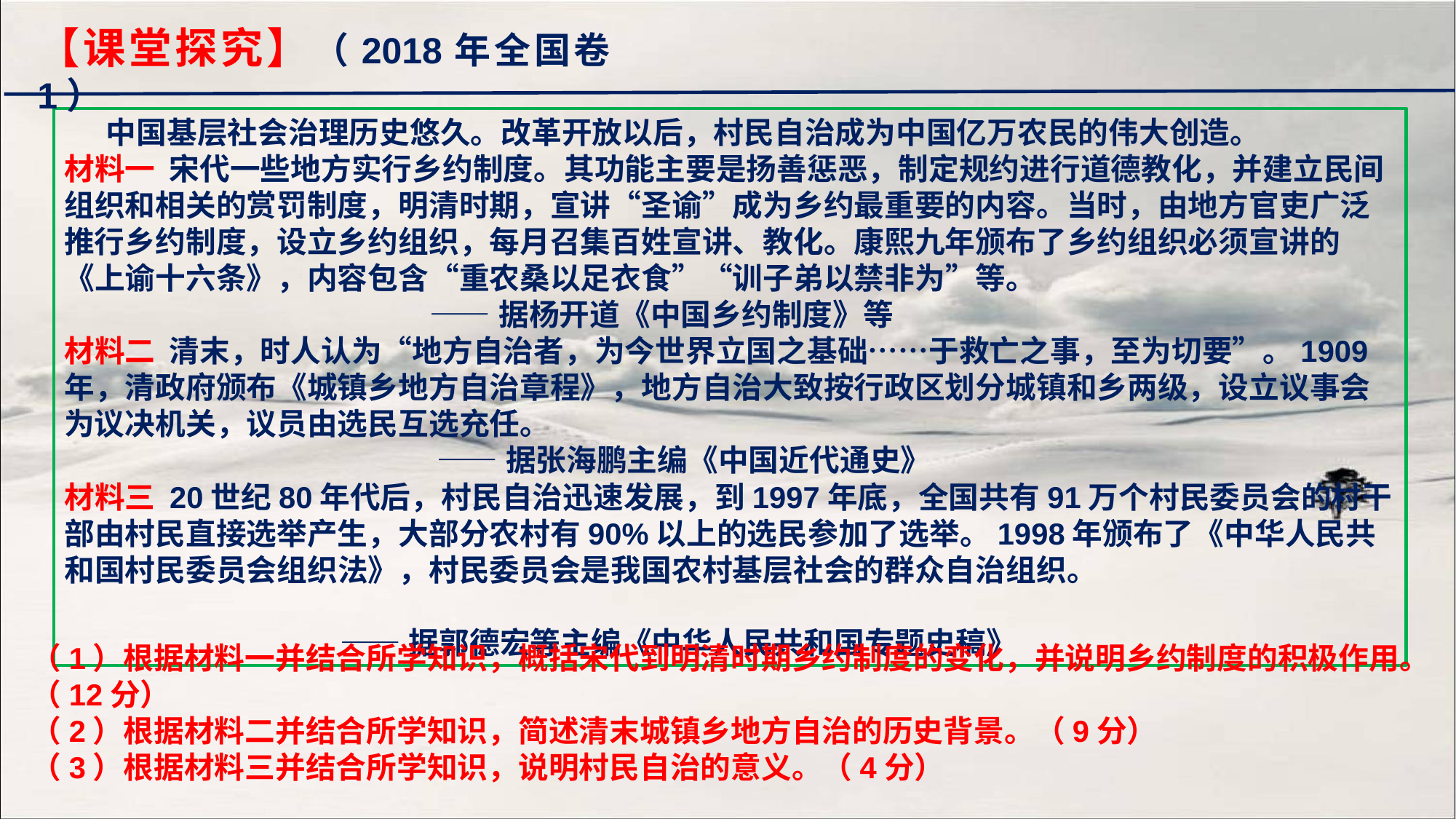

【课堂探究】（2018年全国卷1）
     中国基层社会治理历史悠久。改革开放以后，村民自治成为中国亿万农民的伟大创造。
材料一  宋代一些地方实行乡约制度。其功能主要是扬善惩恶，制定规约进行道德教化，并建立民间组织和相关的赏罚制度，明清时期，宣讲“圣谕”成为乡约最重要的内容。当时，由地方官吏广泛推行乡约制度，设立乡约组织，每月召集百姓宣讲、教化。康熙九年颁布了乡约组织必须宣讲的《上谕十六条》，内容包含“重农桑以足衣食”“训子弟以禁非为”等。
                                                     ——据杨开道《中国乡约制度》等
材料二  清末，时人认为“地方自治者，为今世界立国之基础……于救亡之事，至为切要”。1909年，清政府颁布《城镇乡地方自治章程》，地方自治大致按行政区划分城镇和乡两级，设立议事会为议决机关，议员由选民互选充任。
                                                      ——据张海鹏主编《中国近代通史》
材料三 20世纪80年代后，村民自治迅速发展，到1997年底，全国共有91万个村民委员会的村干部由村民直接选举产生，大部分农村有90%以上的选民参加了选举。1998年颁布了《中华人民共和国村民委员会组织法》，村民委员会是我国农村基层社会的群众自治组织。
                                        ——据郭德宏等主编《中华人民共和国专题史稿》
（1）根据材料一并结合所学知识，概括宋代到明清时期乡约制度的变化，并说明乡约制度的积极作用。（12分）
（2）根据材料二并结合所学知识，简述清末城镇乡地方自治的历史背景。（9分）
（3）根据材料三并结合所学知识，说明村民自治的意义。（4分）